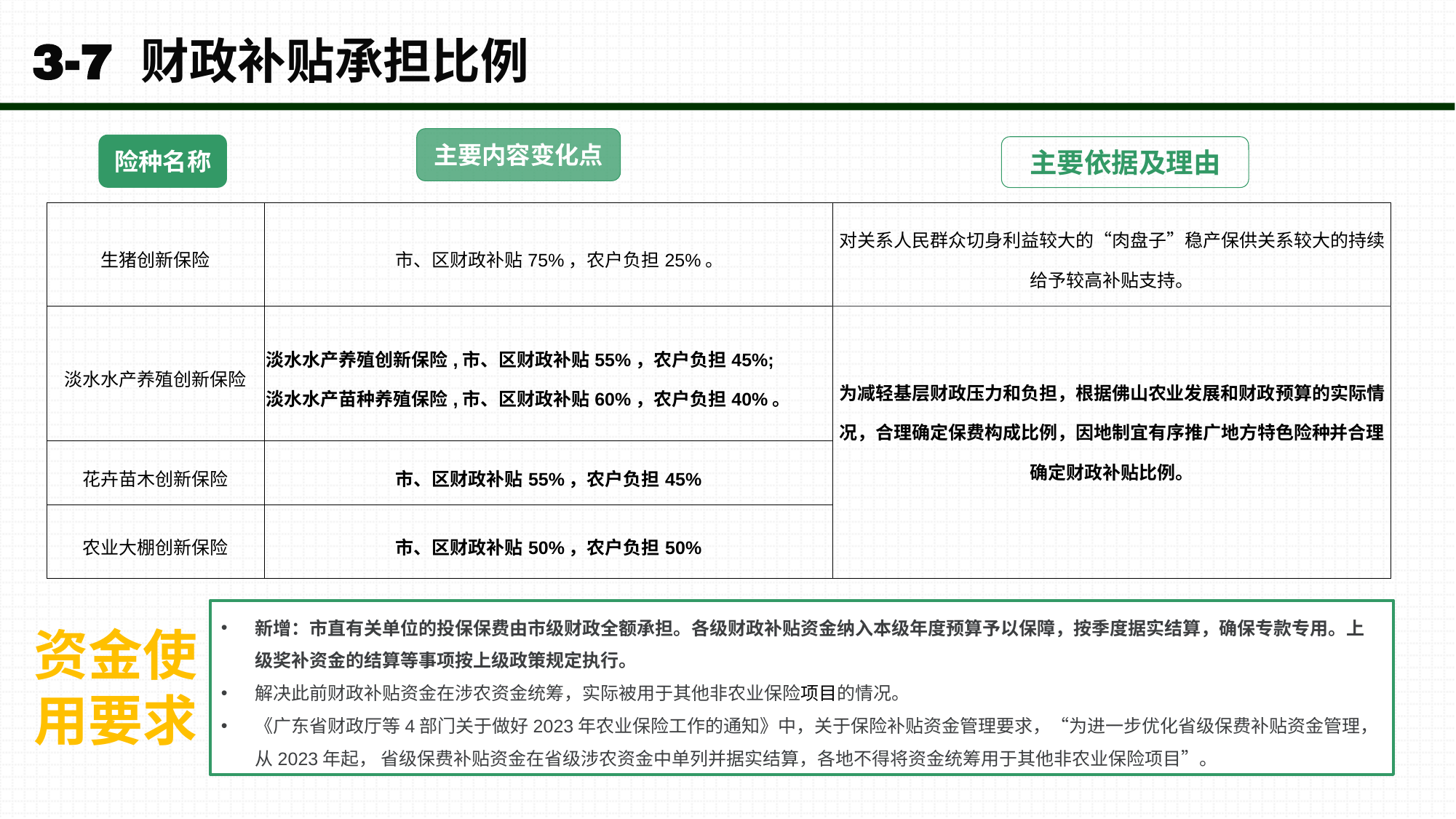

# 3-7 财政补贴承担比例

主要内容变化点
险种名称
主要依据及理由
| 生猪创新保险 | 市、区财政补贴75%，农户负担25%。 | 对关系人民群众切身利益较大的“肉盘子”稳产保供关系较大的持续给予较高补贴支持。 |
| --- | --- | --- |
| 淡水水产养殖创新保险 | 淡水水产养殖创新保险,市、区财政补贴55%，农户负担45%; 淡水水产苗种养殖保险,市、区财政补贴60%，农户负担40%。 | 为减轻基层财政压力和负担，根据佛山农业发展和财政预算的实际情况，合理确定保费构成比例，因地制宜有序推广地方特色险种并合理确定财政补贴比例。 |
| 花卉苗木创新保险 | 市、区财政补贴55%，农户负担45% |  |
| 农业大棚创新保险 | 市、区财政补贴50%，农户负担50% |  |
新增：市直有关单位的投保保费由市级财政全额承担。各级财政补贴资金纳入本级年度预算予以保障，按季度据实结算，确保专款专用。上级奖补资金的结算等事项按上级政策规定执行。
解决此前财政补贴资金在涉农资金统筹，实际被用于其他非农业保险项目的情况。
《广东省财政厅等4部门关于做好2023年农业保险工作的通知》中，关于保险补贴资金管理要求，“为进一步优化省级保费补贴资金管理，从2023年起， 省级保费补贴资金在省级涉农资金中单列并据实结算，各地不得将资金统筹用于其他非农业保险项目”。
资金使用要求